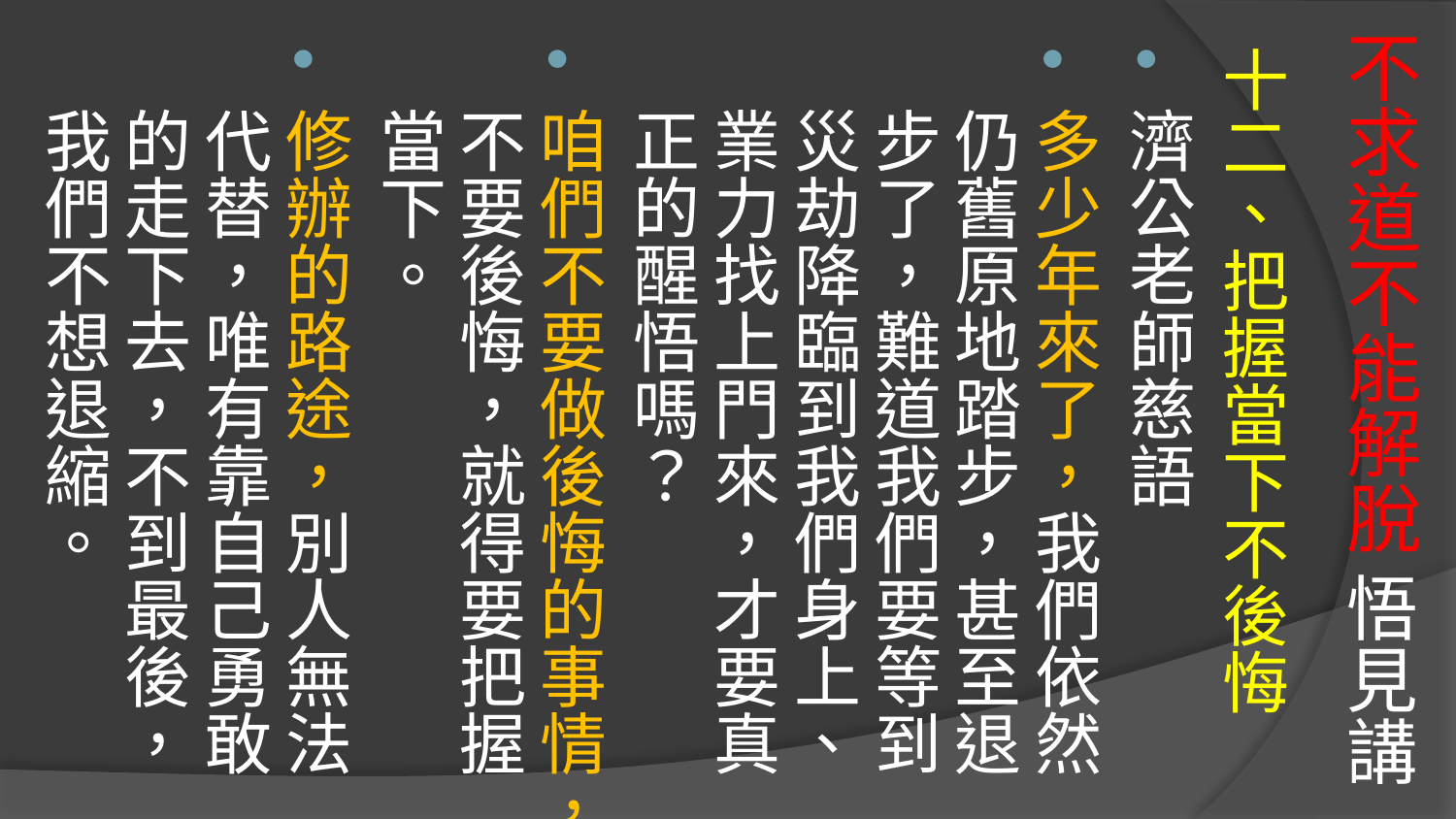

# 不求道不能解脫 悟見講
十二、把握當下不後悔
濟公老師慈語
多少年來了，我們依然仍舊原地踏步，甚至退步了，難道我們要等到災劫降臨到我們身上、業力找上門來，才要真正的醒悟嗎？
咱們不要做後悔的事情，不要後悔，就得要把握當下。
修辦的路途，別人無法代替，唯有靠自己勇敢的走下去，不到最後，我們不想退縮。